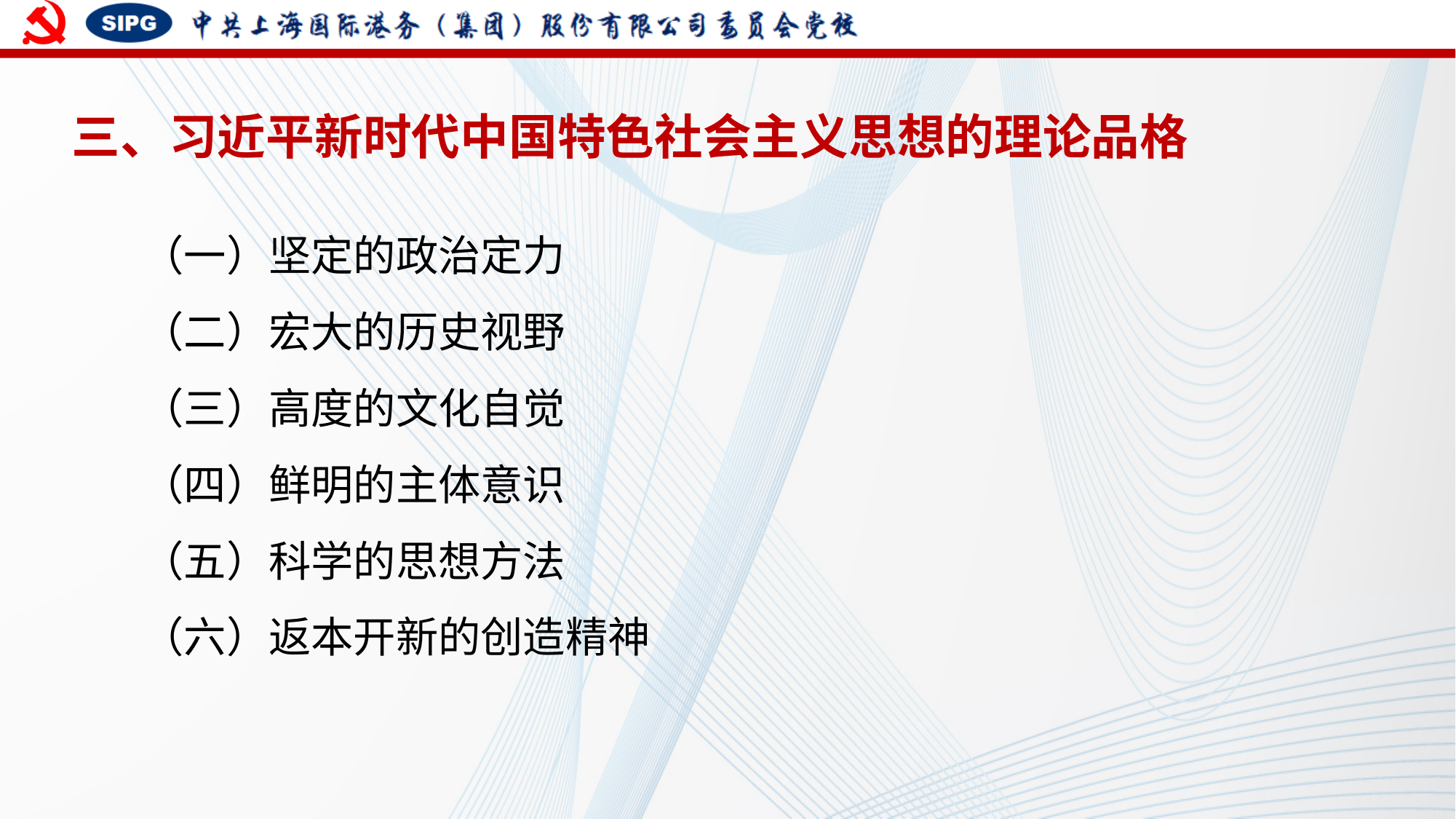

三、习近平新时代中国特色社会主义思想的理论品格
（一）坚定的政治定力
（二）宏大的历史视野
（三）高度的文化自觉
（四）鲜明的主体意识
（五）科学的思想方法
（六）返本开新的创造精神